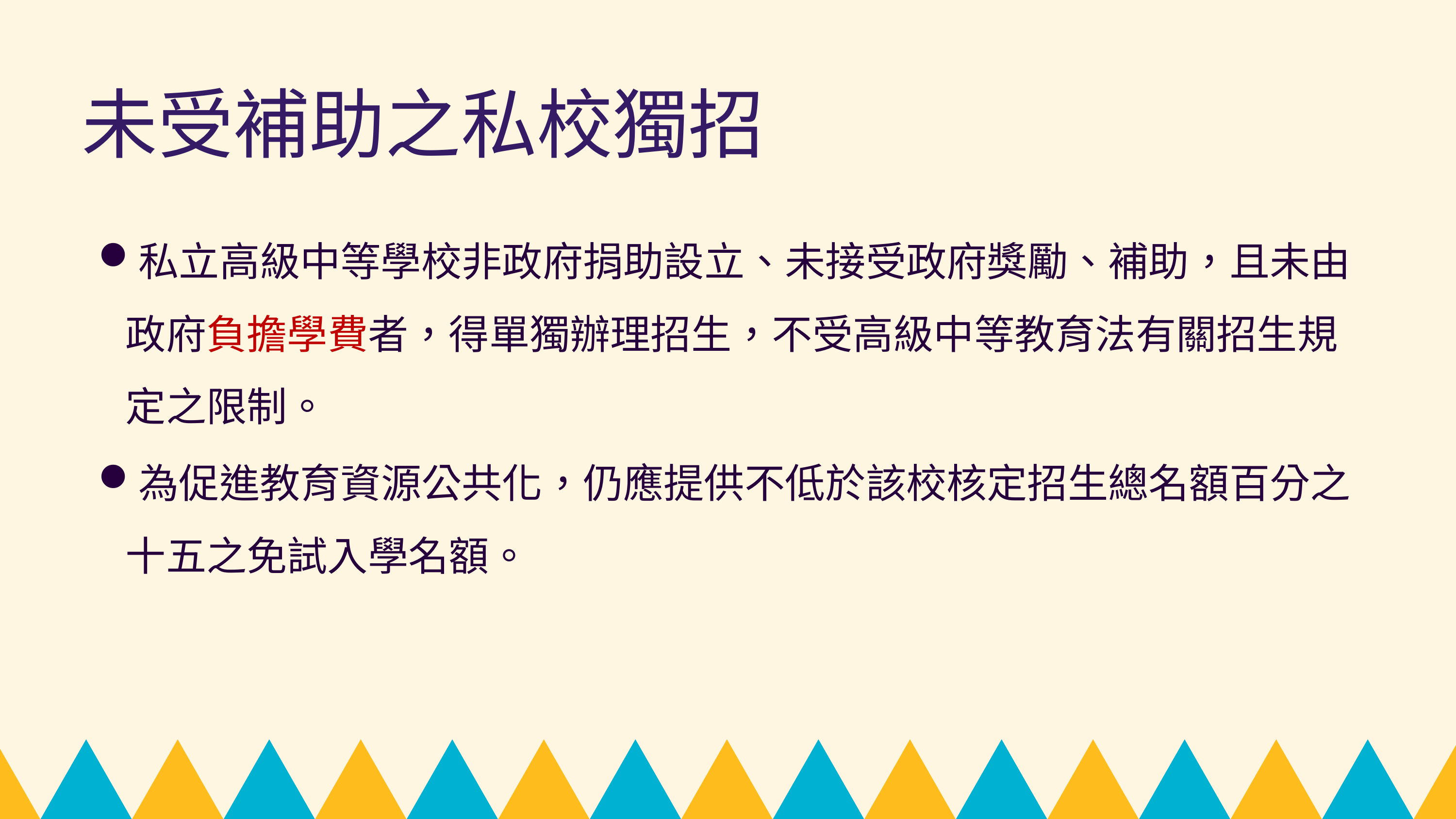

未受補助之私校獨招

私立高級中等學校非政府捐助設立、未接受政府獎勵、補助，且未由政府負擔學費者，得單獨辦理招生，不受高級中等教育法有關招生規定之限制。
為促進教育資源公共化，仍應提供不低於該校核定招生總名額百分之十五之免試入學名額。